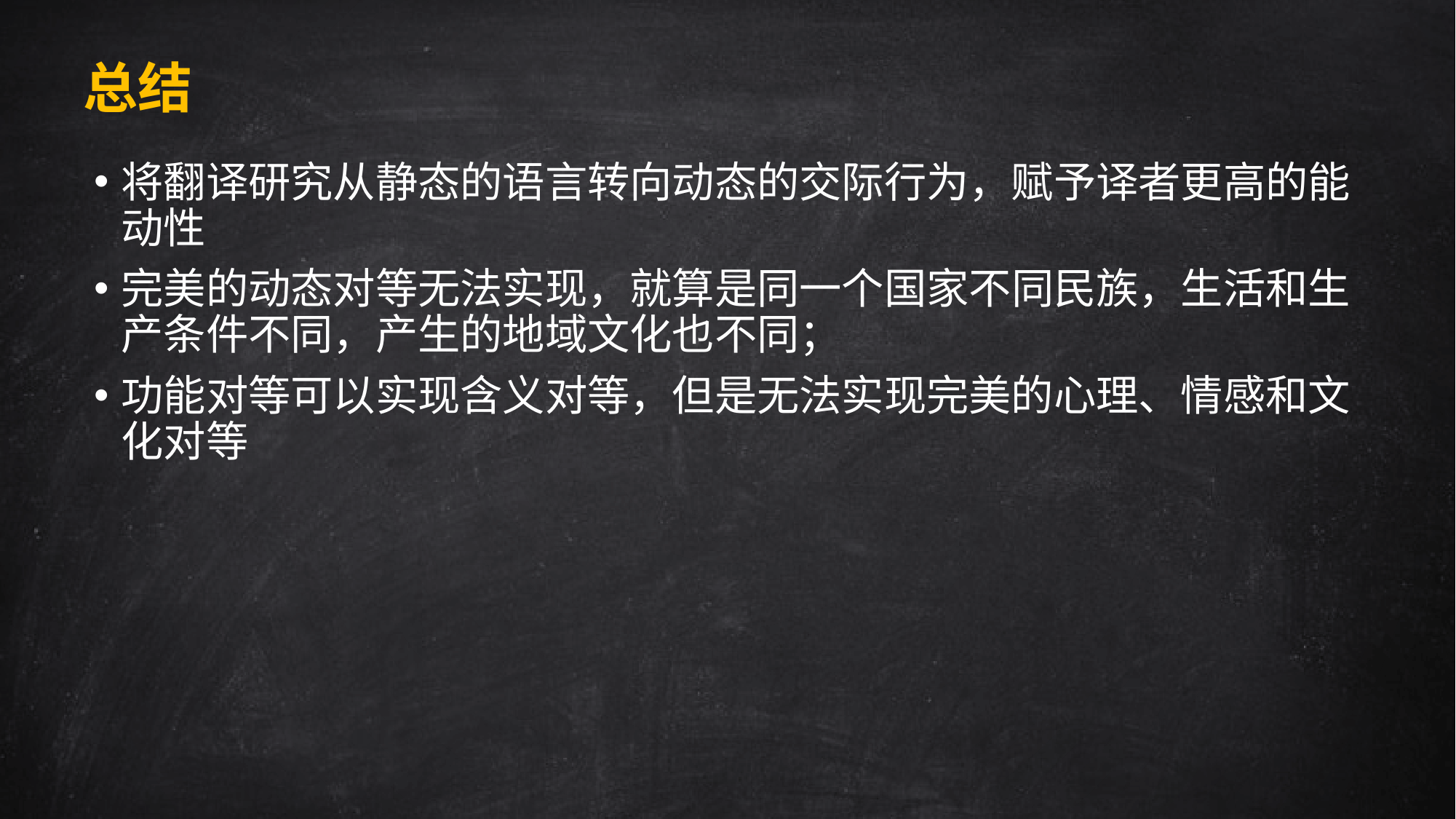

# 总结
将翻译研究从静态的语言转向动态的交际行为，赋予译者更高的能动性
完美的动态对等无法实现，就算是同一个国家不同民族，生活和生产条件不同，产生的地域文化也不同；
功能对等可以实现含义对等，但是无法实现完美的心理、情感和文化对等